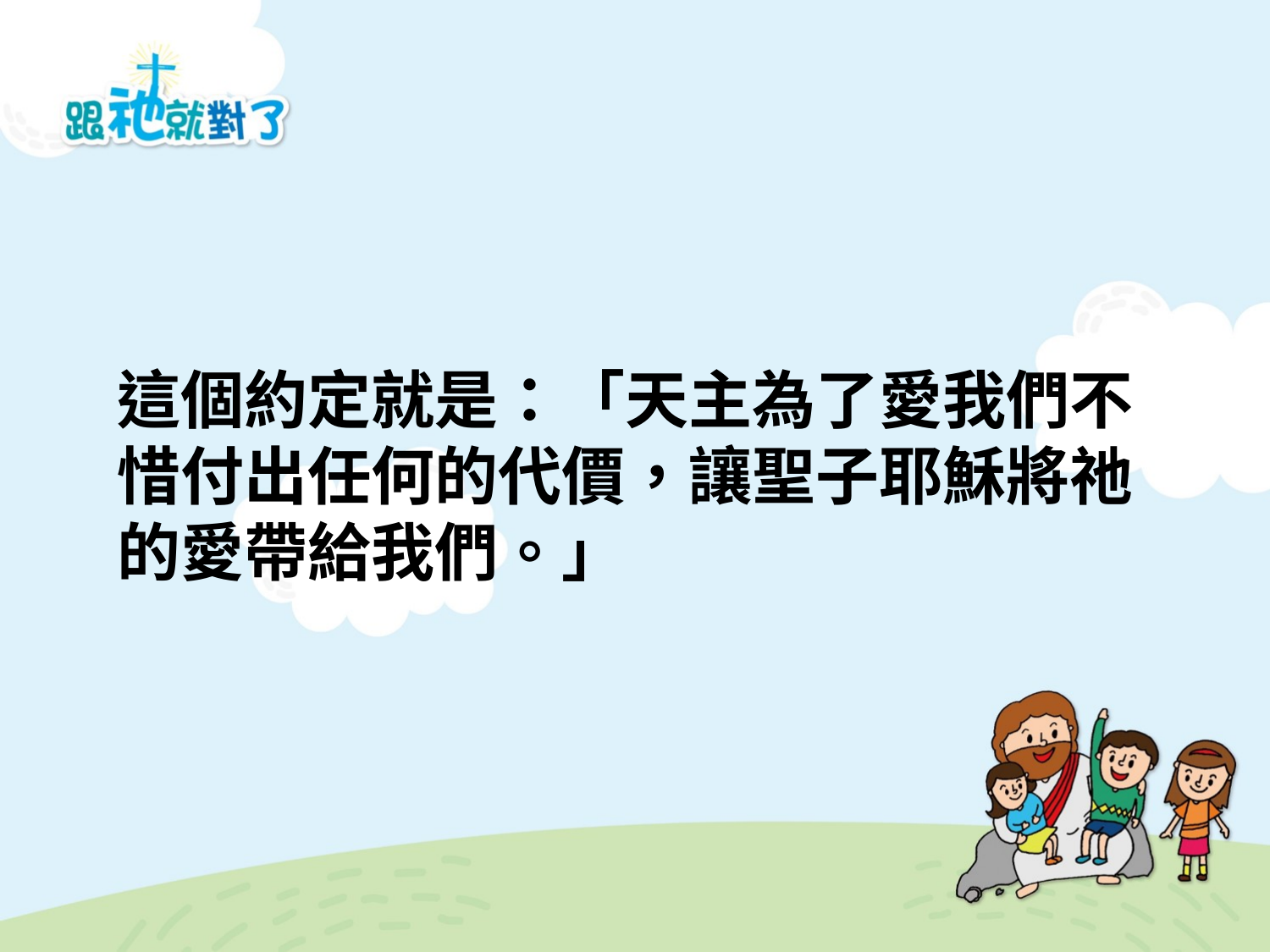

這個約定就是：「天主為了愛我們不惜付出任何的代價，讓聖子耶穌將祂的愛帶給我們。」